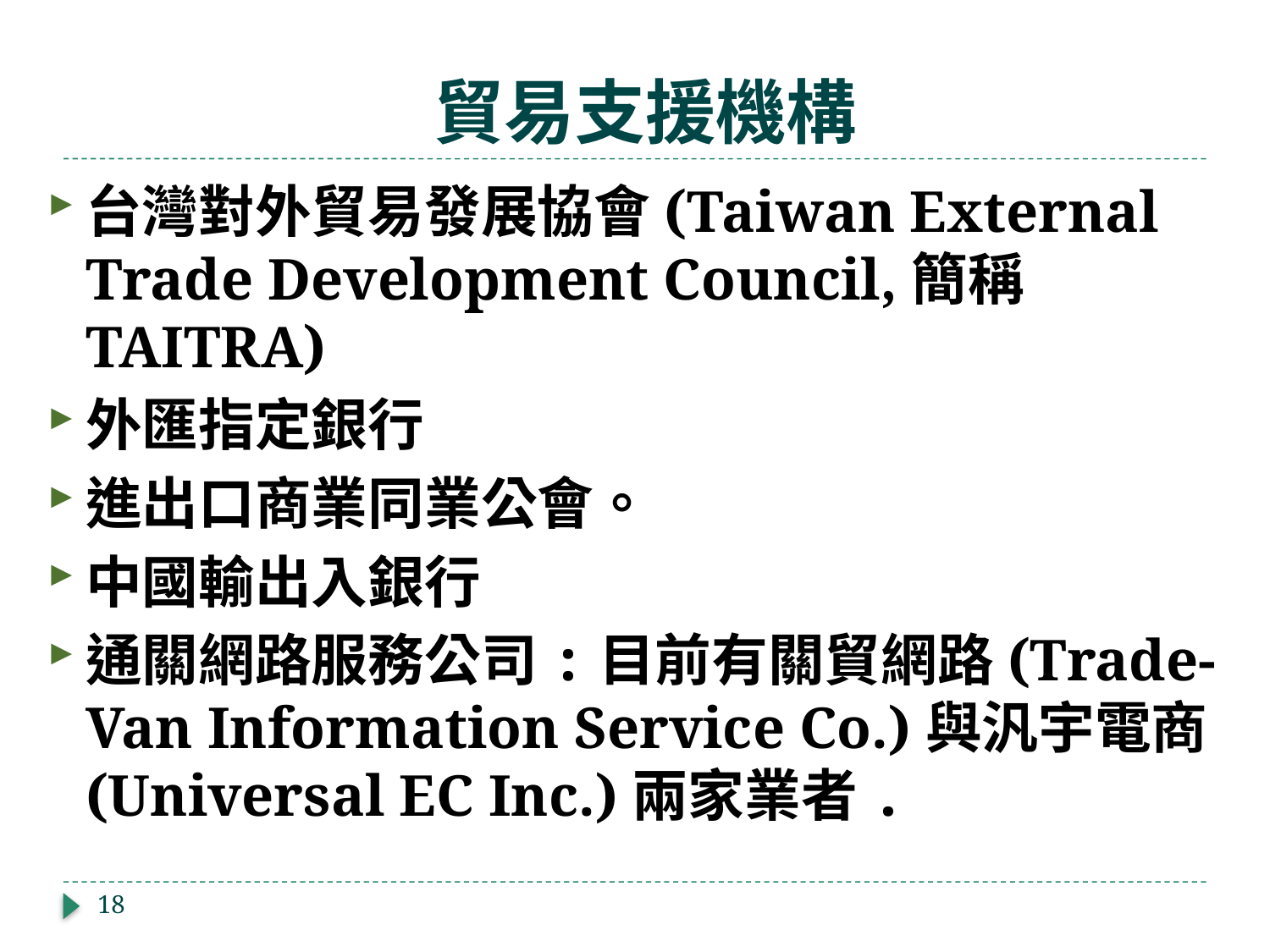

# 貿易支援機構
台灣對外貿易發展協會(Taiwan External Trade Development Council,簡稱TAITRA)
外匯指定銀行
進出口商業同業公會。
中國輸出入銀行
通關網路服務公司:目前有關貿網路(Trade-Van Information Service Co.)與汎宇電商(Universal EC Inc.)兩家業者.
18